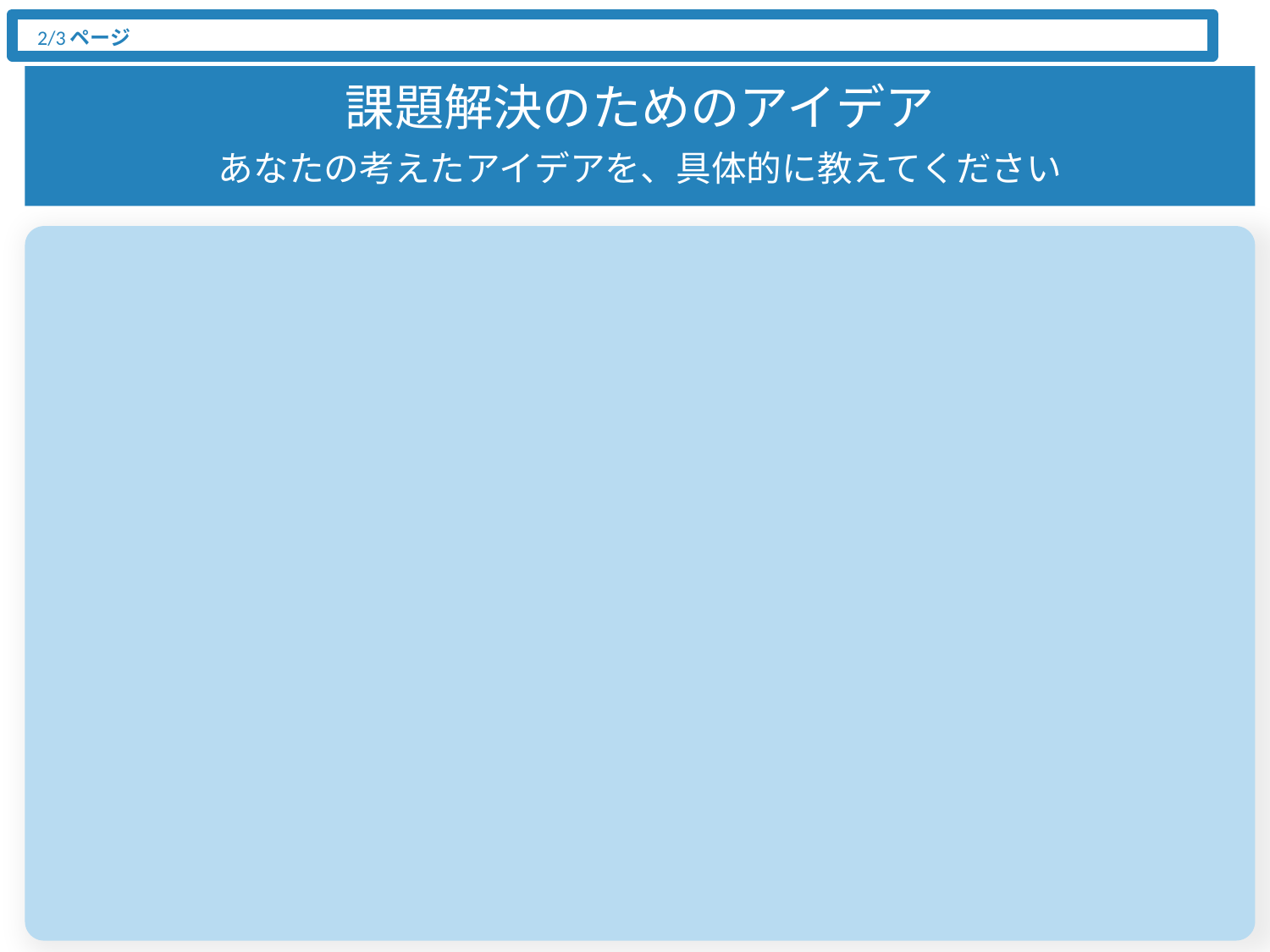

# 2/3ページ
課題解決のためのアイデア
あなたの考えたアイデアを、具体的に教えてください